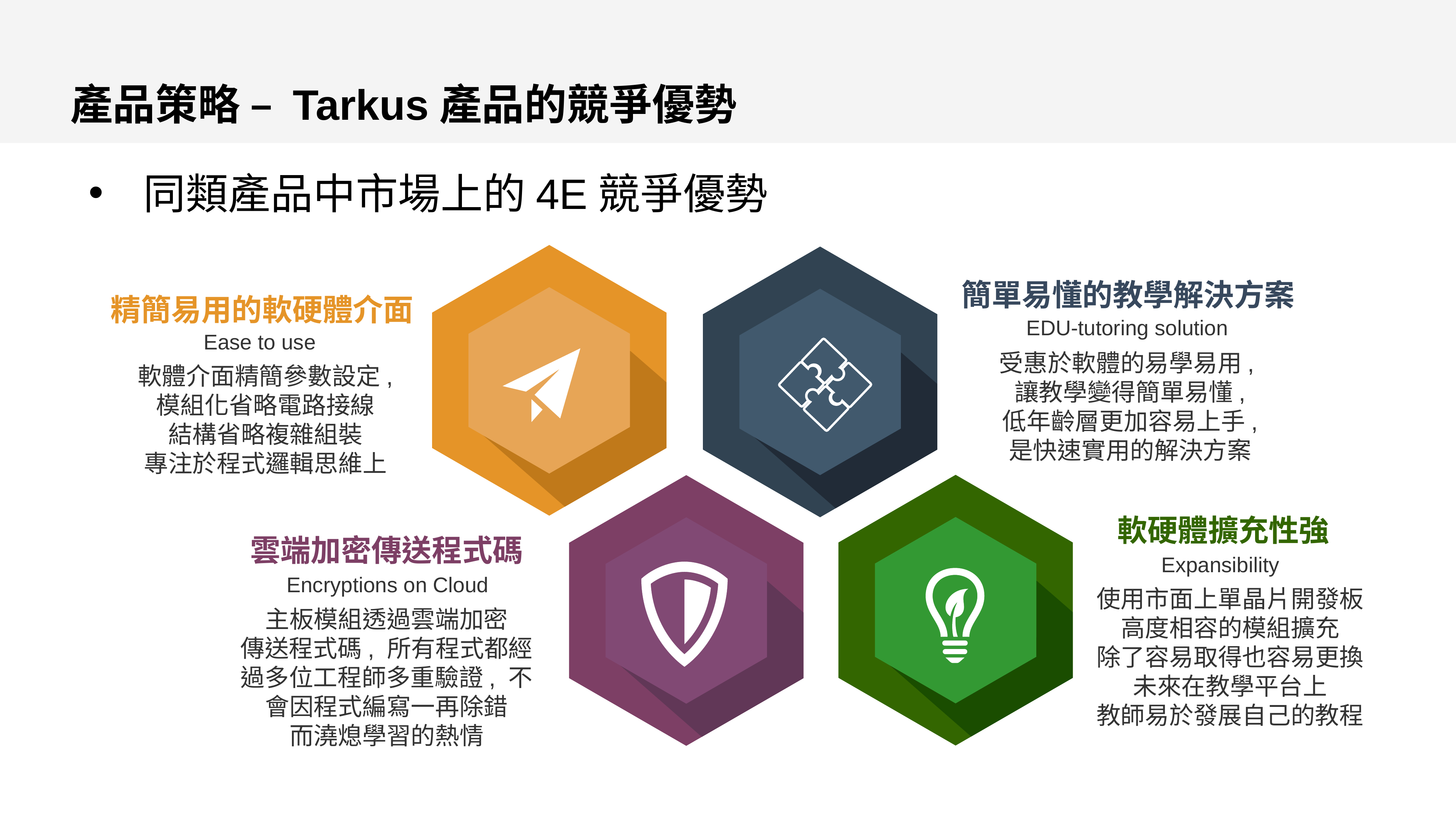

產品策略 – Tarkus產品的競爭優勢

同類產品中市場上的4E競爭優勢

簡單易懂的教學解決方案
精簡易用的軟硬體介面
EDU-tutoring solution
Ease to use

受惠於軟體的易學易用,
讓教學變得簡單易懂,
低年齡層更加容易上手,
是快速實用的解決方案
軟體介面精簡參數設定,
模組化省略電路接線
結構省略複雜組裝
專注於程式邏輯思維上

軟硬體擴充性強
雲端加密傳送程式碼
Expansibility

Encryptions on Cloud
使用市面上單晶片開發板高度相容的模組擴充
除了容易取得也容易更換
未來在教學平台上
教師易於發展自己的教程
主板模組透過雲端加密
傳送程式碼, 所有程式都經過多位工程師多重驗證, 不會因程式編寫一再除錯
而澆熄學習的熱情